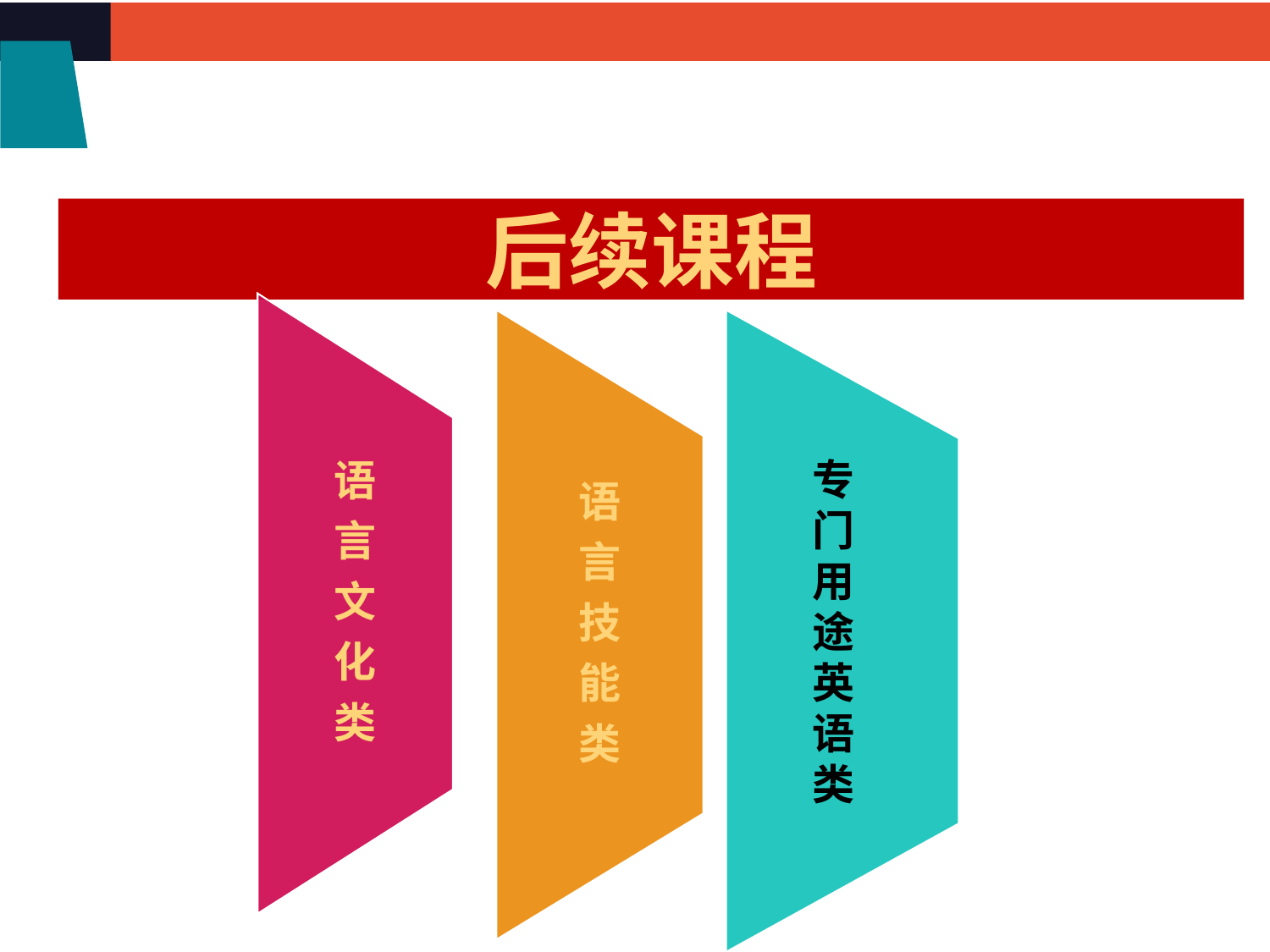

后续课程
语
言
文
化
类
语
言
技
能
类
  专
  门
  用
  途
  英
  语
  类